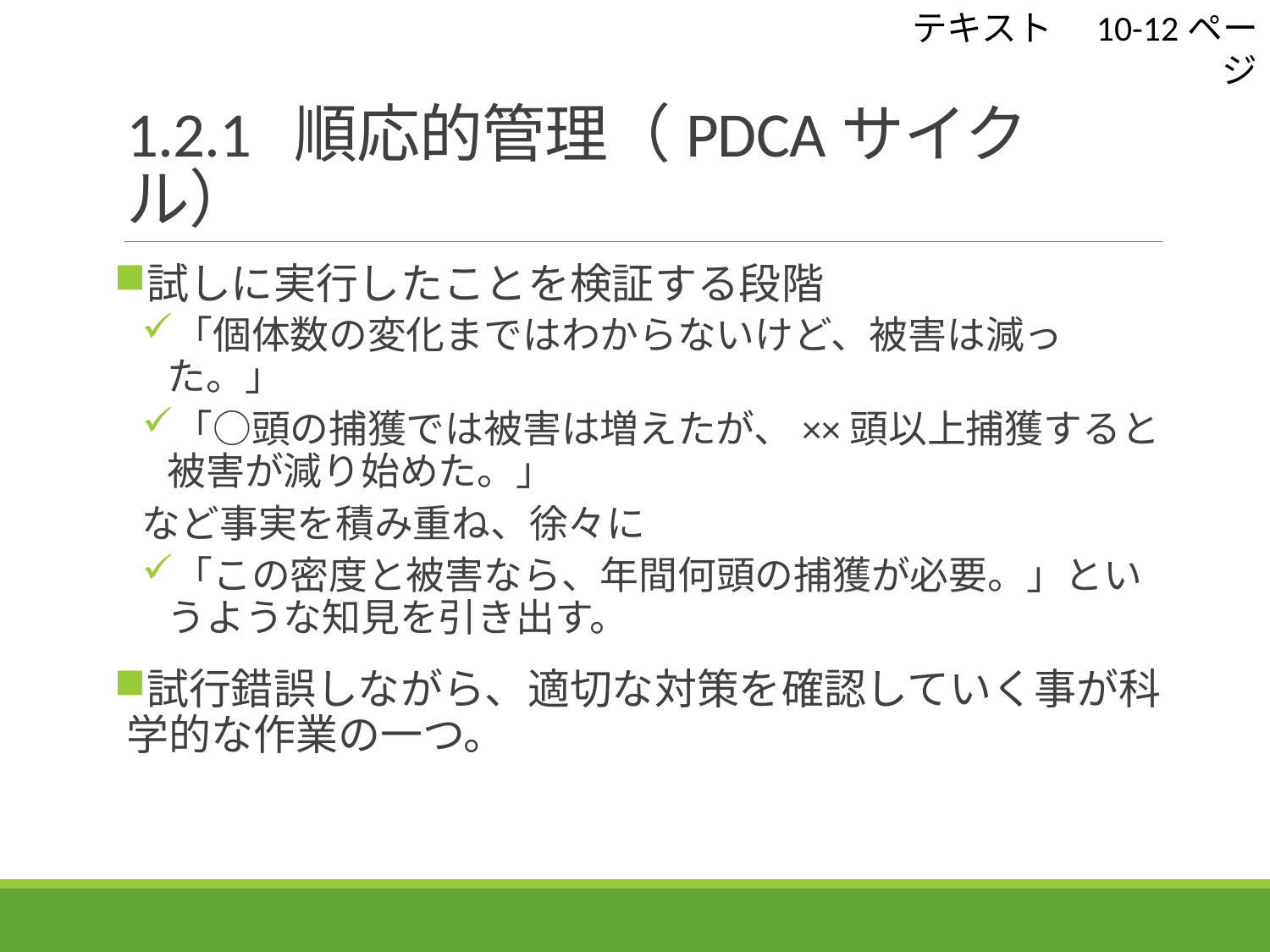

テキスト　10-12ページ
# 1.2.1  順応的管理（PDCAサイクル）
試しに実行したことを検証する段階
「個体数の変化まではわからないけど、被害は減った。」
「○頭の捕獲では被害は増えたが、××頭以上捕獲すると被害が減り始めた。」
など事実を積み重ね、徐々に
「この密度と被害なら、年間何頭の捕獲が必要。」というような知見を引き出す。
試行錯誤しながら、適切な対策を確認していく事が科学的な作業の一つ。